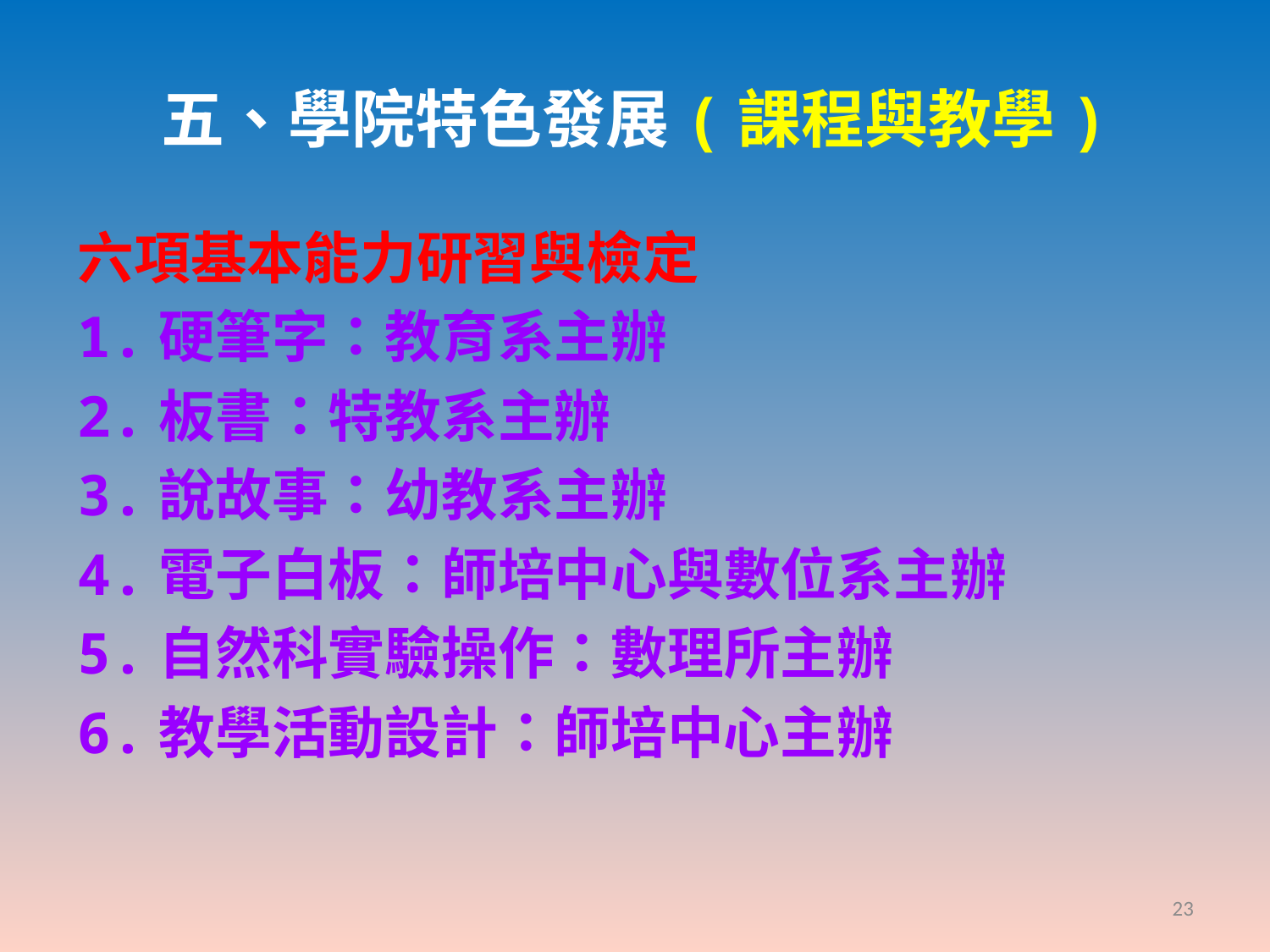

# 五、學院特色發展(課程與教學)
六項基本能力研習與檢定
1.硬筆字：教育系主辦
2.板書：特教系主辦
3.說故事：幼教系主辦
4.電子白板：師培中心與數位系主辦
5.自然科實驗操作：數理所主辦
6.教學活動設計：師培中心主辦
23